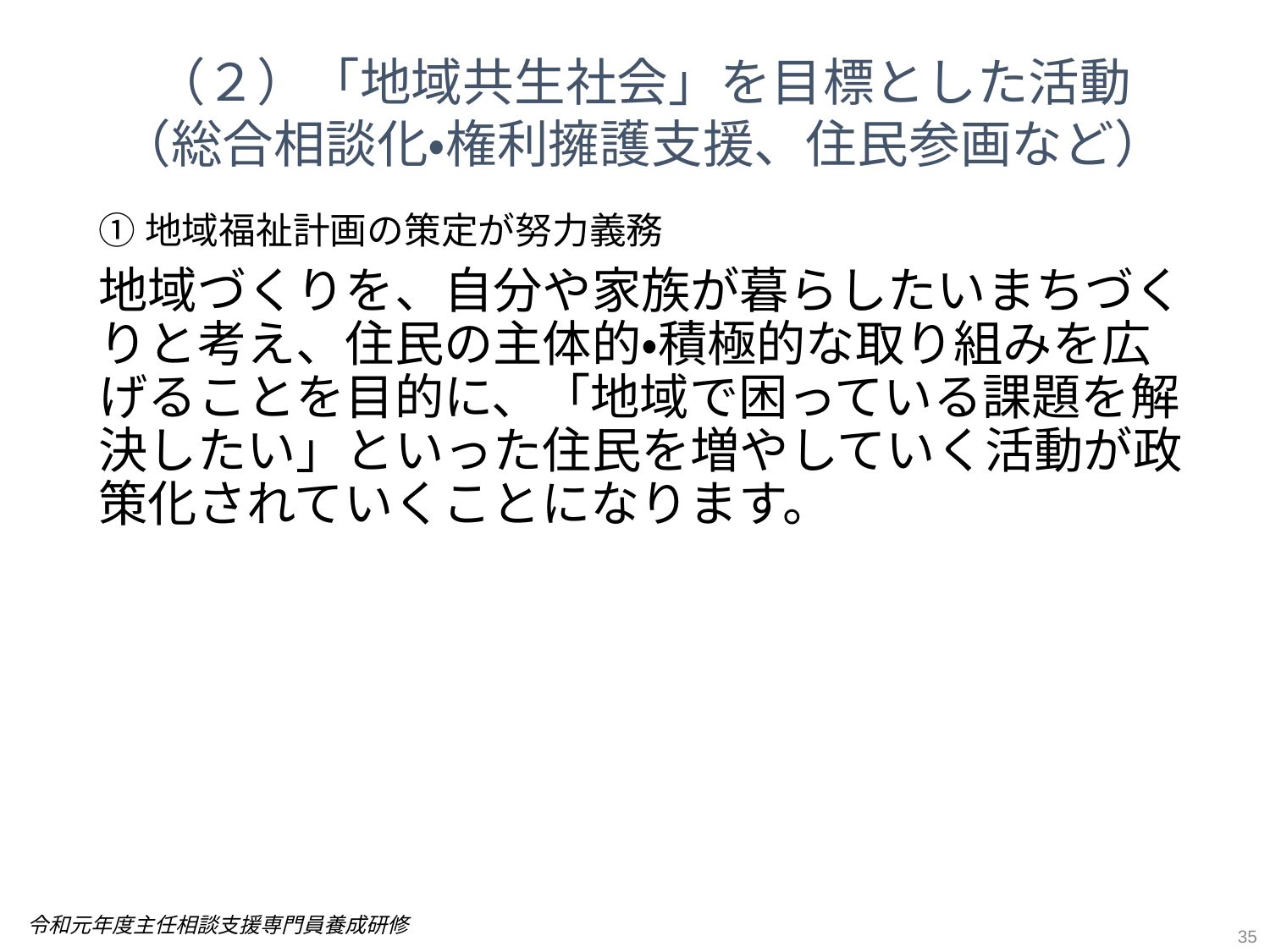

（２）「地域共生社会」を目標とした活動
（総合相談化・権利擁護支援、住民参画など）
①地域福祉計画の策定が努力義務
地域づくりを、自分や家族が暮らしたいまちづくりと考え、住民の主体的・積極的な取り組みを広げることを目的に、「地域で困っている課題を解決したい」といった住民を増やしていく活動が政策化されていくことになります。
35